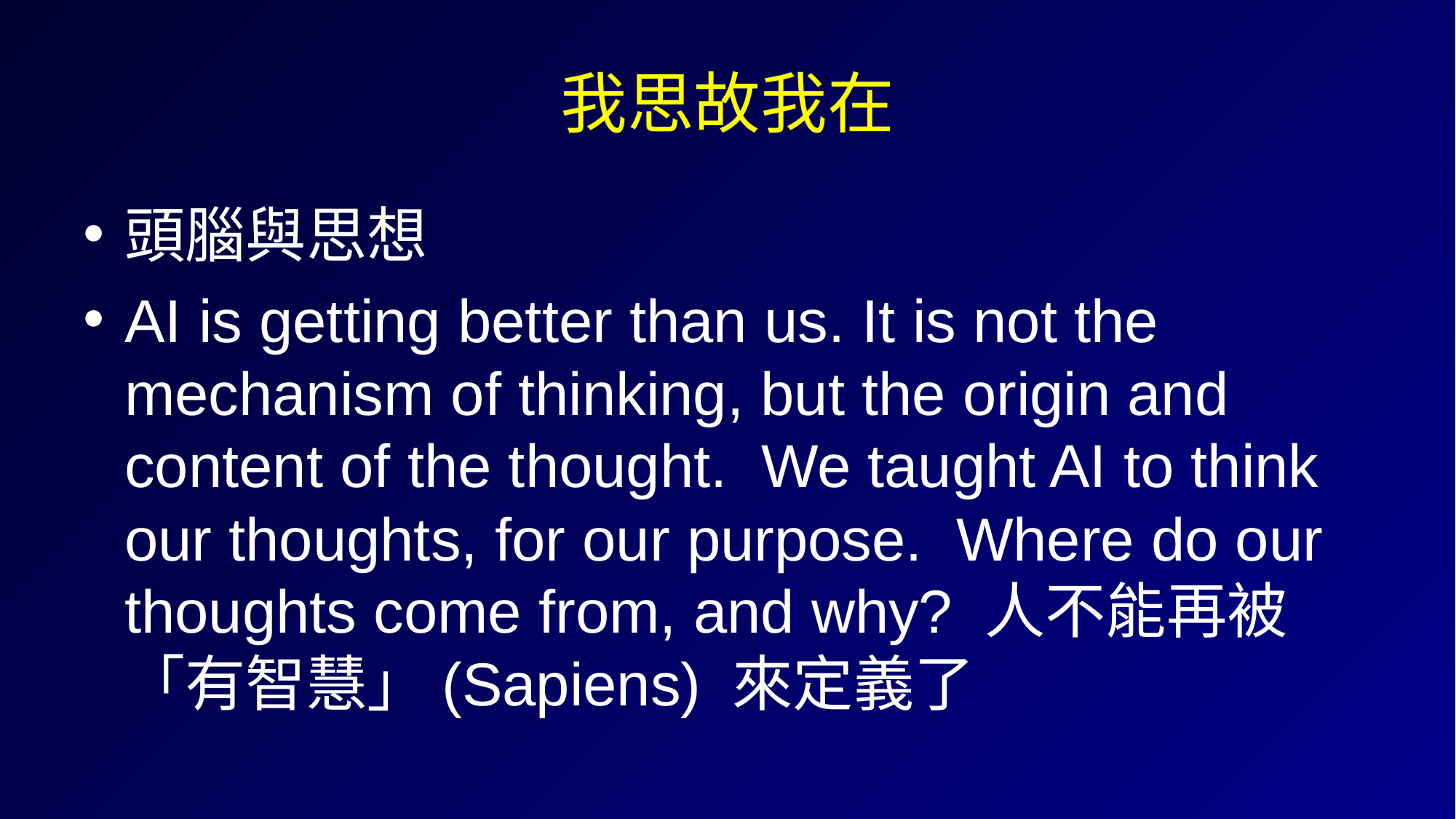

# 我思故我在
頭腦與思想
AI is getting better than us. It is not the mechanism of thinking, but the origin and content of the thought.  We taught AI to think our thoughts, for our purpose.  Where do our thoughts come from, and why? 人不能再被「有智慧」(Sapiens) 來定義了